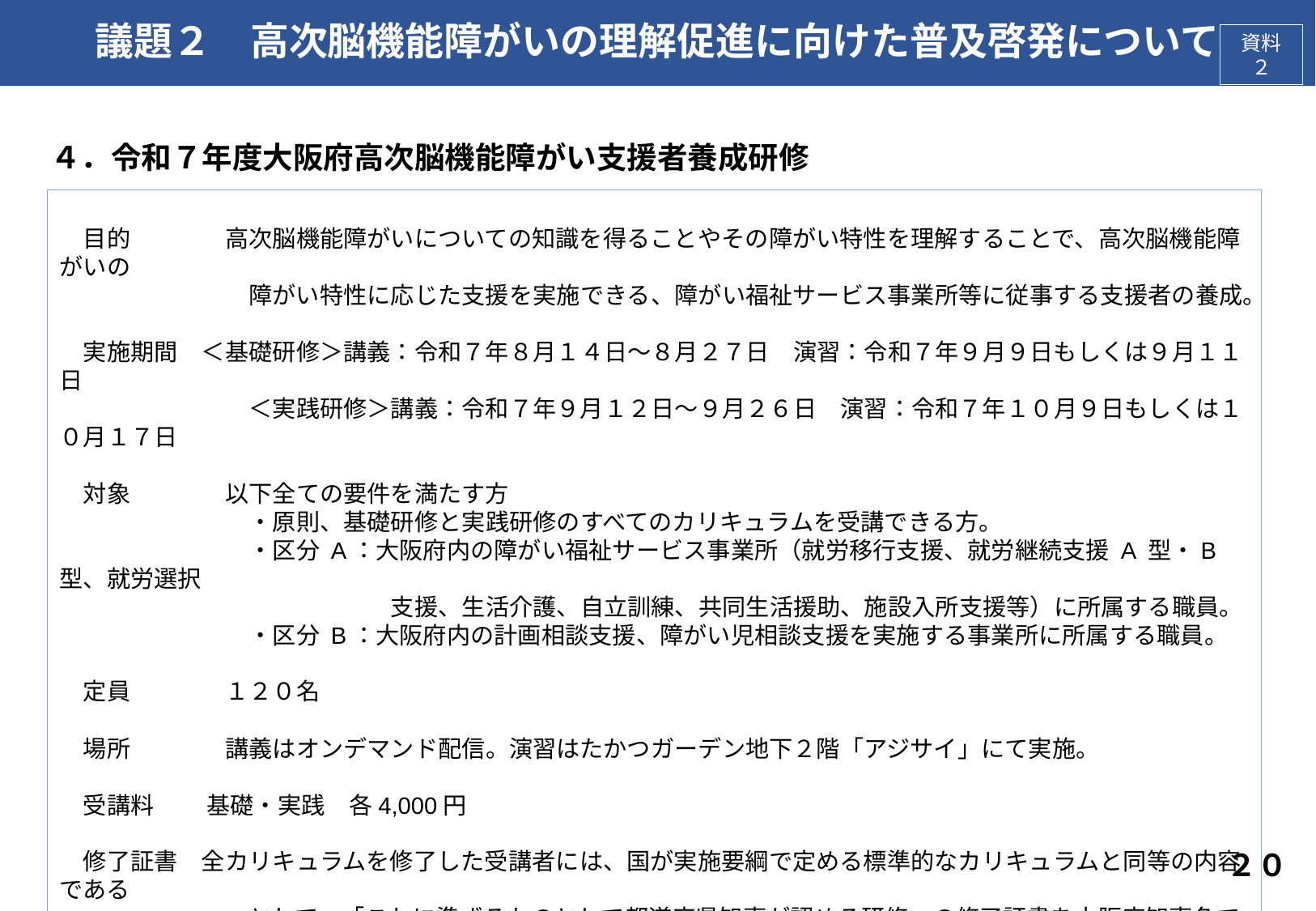

議題２　高次脳機能障がいの理解促進に向けた普及啓発について
資料２
資料２
４．令和７年度大阪府高次脳機能障がい支援者養成研修

　目的　　　　高次脳機能障がいについての知識を得ることやその障がい特性を理解することで、高次脳機能障がいの
　　　　　　　　障がい特性に応じた支援を実施できる、障がい福祉サービス事業所等に従事する支援者の養成。

　実施期間　＜基礎研修＞講義：令和７年８月１４日～８月２７日　演習：令和７年９月９日もしくは９月１１日
　　　　　　　　＜実践研修＞講義：令和７年９月１２日～９月２６日　演習：令和７年１０月９日もしくは１０月１７日

　対象　　　　以下全ての要件を満たす方
　　　　　　　　・原則、基礎研修と実践研修のすべてのカリキュラムを受講できる方。
　　　　　　　　・区分 A：大阪府内の障がい福祉サービス事業所（就労移行支援、就労継続支援 A 型・B 型、就労選択
　　　　　　　　　　　　　　支援、生活介護、自立訓練、共同生活援助、施設入所支援等）に所属する職員。
　　　　　　　　・区分 B：大阪府内の計画相談支援、障がい児相談支援を実施する事業所に所属する職員。

　定員　　　　１２０名

　場所　　　　講義はオンデマンド配信。演習はたかつガーデン地下２階「アジサイ」にて実施。

　受講料　　 基礎・実践　各4,000円

　修了証書　全カリキュラムを修了した受講者には、国が実施要綱で定める標準的なカリキュラムと同等の内容である
　　　　　　　　として、「これに準ずるものとして都道府県知事が認める研修」の修了証書を大阪府知事名で交付。

２０